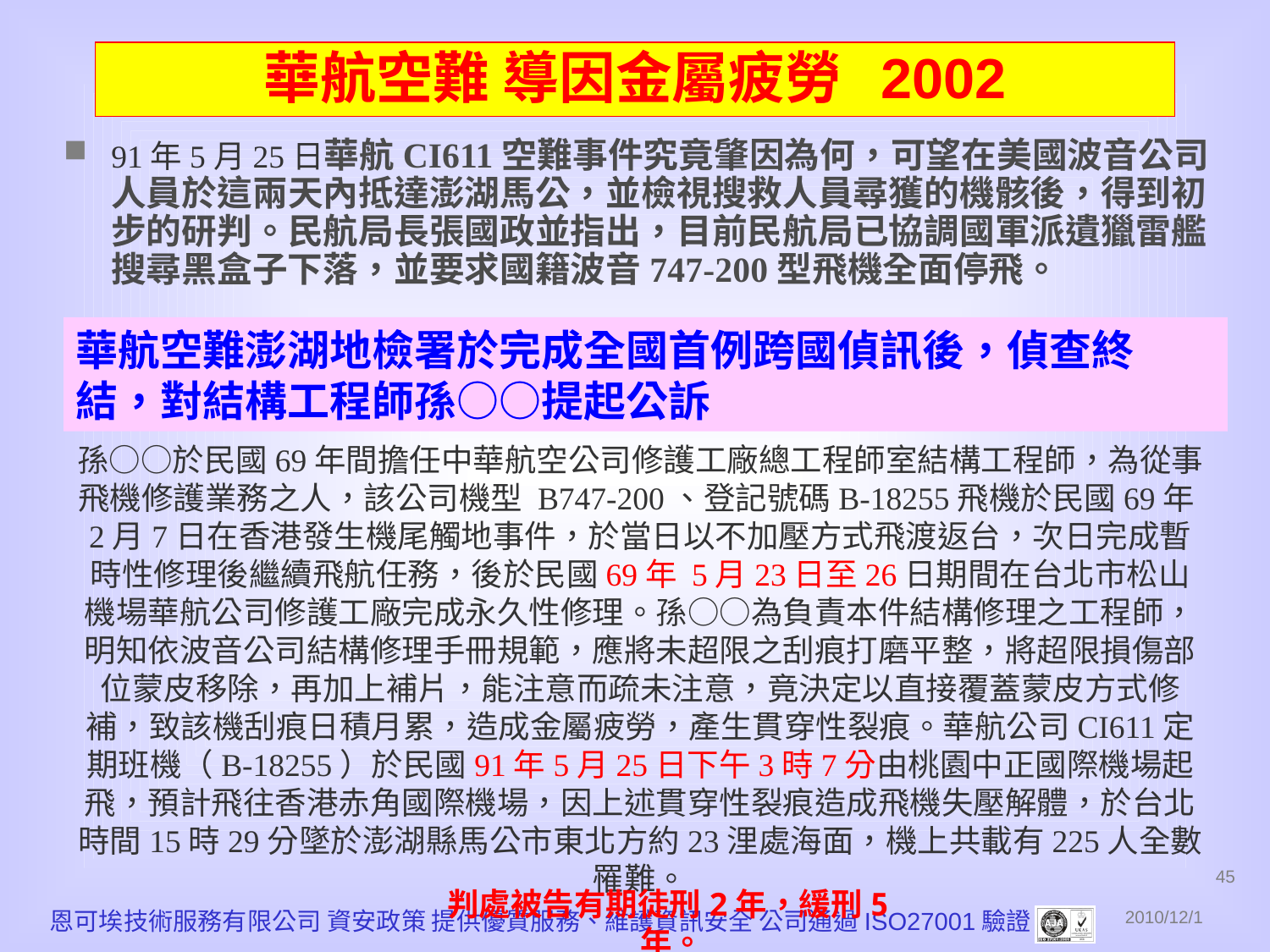

# 華航空難 導因金屬疲勞  2002
91年5月25日華航CI611空難事件究竟肇因為何，可望在美國波音公司人員於這兩天內抵達澎湖馬公，並檢視搜救人員尋獲的機骸後，得到初步的研判。民航局長張國政並指出，目前民航局已協調國軍派遺獵雷艦搜尋黑盒子下落，並要求國籍波音747-200型飛機全面停飛。
華航空難澎湖地檢署於完成全國首例跨國偵訊後，偵查終結，對結構工程師孫○○提起公訴
孫○○於民國69年間擔任中華航空公司修護工廠總工程師室結構工程師，為從事飛機修護業務之人，該公司機型 B747-200、登記號碼B-18255飛機於民國69年2月7日在香港發生機尾觸地事件，於當日以不加壓方式飛渡返台，次日完成暫時性修理後繼續飛航任務，後於民國69年 5月23日至26日期間在台北市松山機場華航公司修護工廠完成永久性修理。孫○○為負責本件結構修理之工程師，明知依波音公司結構修理手冊規範，應將未超限之刮痕打磨平整，將超限損傷部位蒙皮移除，再加上補片，能注意而疏未注意，竟決定以直接覆蓋蒙皮方式修補，致該機刮痕日積月累，造成金屬疲勞，產生貫穿性裂痕。華航公司CI611定期班機（B-18255）於民國91年5月25日下午3時7分由桃園中正國際機場起飛，預計飛往香港赤角國際機場，因上述貫穿性裂痕造成飛機失壓解體，於台北時間15時29分墜於澎湖縣馬公市東北方約23浬處海面，機上共載有225人全數罹難。
45
判處被告有期徒刑2年，緩刑5年。
恩可埃技術服務有限公司 資安政策 提供優質服務、維護資訊安全 公司通過ISO27001驗證
2010/12/1